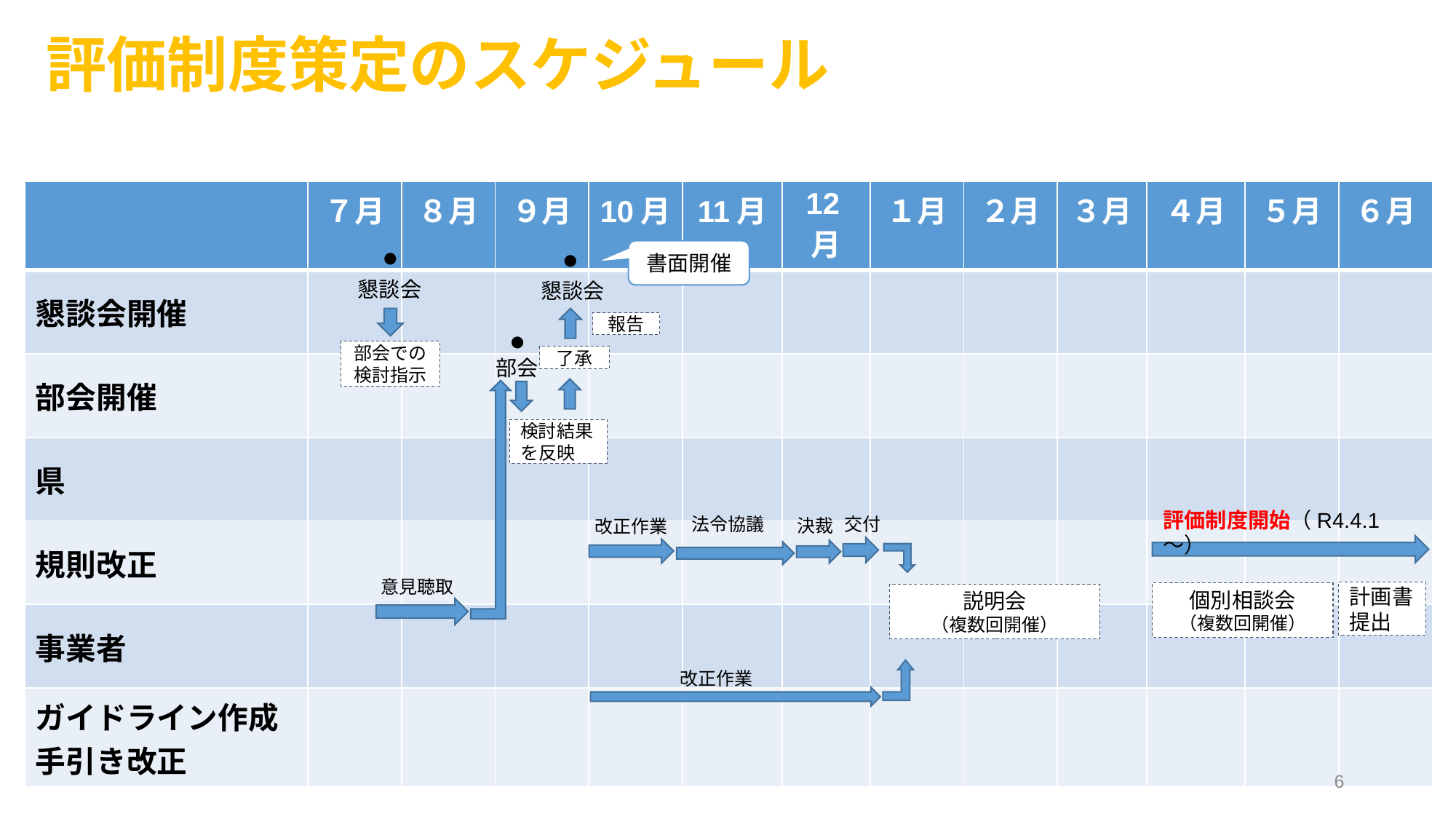

評価制度策定のスケジュール
|  | ７月 | ８月 | ９月 | 10月 | 11月 | 12月 | １月 | ２月 | ３月 | ４月 | ５月 | ６月 |
| --- | --- | --- | --- | --- | --- | --- | --- | --- | --- | --- | --- | --- |
| 懇談会開催 |  |  |  |  |  |  |  |  |  |  |  |  |
| 部会開催 |  |  |  |  |  |  |  |  |  |  |  |  |
| 県 |  |  |  |  |  |  |  |  |  |  |  |  |
| 規則改正 |  |  |  |  |  |  |  |  |  |  |  |  |
| 事業者 |  |  |  |  |  |  |  |  |  |  |  |  |
| ガイドライン作成 手引き改正 |  |  |  |  |  |  |  |  |  |  |  |  |
●
●
書面開催
懇談会
懇談会

報告
●
部会での検討指示
了承
部会

検討結果を反映
評価制度開始（R4.4.1～）
交付
法令協議
決裁
改正作業

意見聴取
計画書
提出
個別相談会
（複数回開催）
説明会
（複数回開催）

改正作業

6